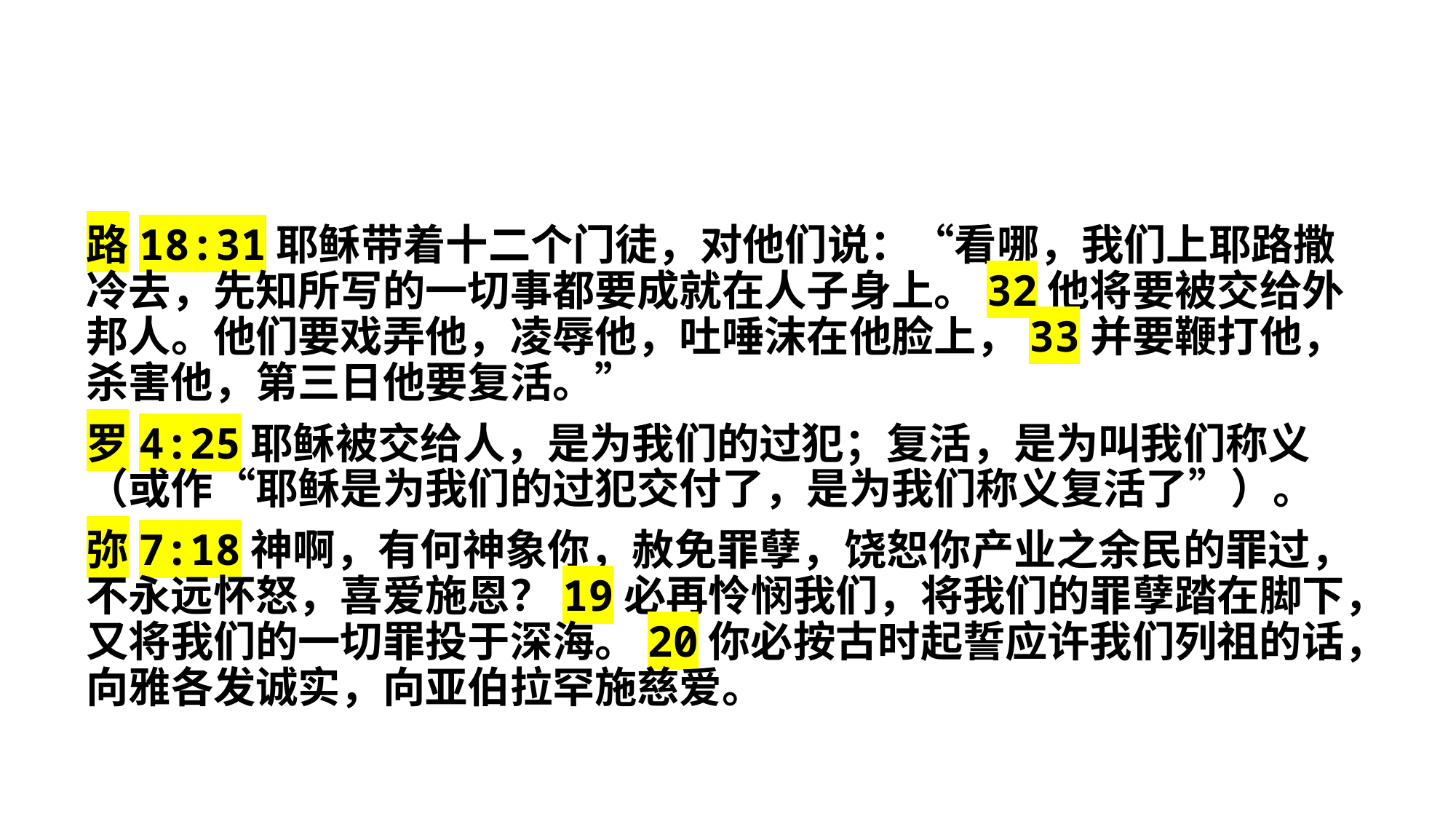

路18:31耶稣带着十二个门徒，对他们说：“看哪，我们上耶路撒冷去，先知所写的一切事都要成就在人子身上。32他将要被交给外邦人。他们要戏弄他，凌辱他，吐唾沫在他脸上，33并要鞭打他，杀害他，第三日他要复活。”
罗4:25耶稣被交给人，是为我们的过犯；复活，是为叫我们称义（或作“耶稣是为我们的过犯交付了，是为我们称义复活了”）。
弥7:18神啊，有何神象你，赦免罪孽，饶恕你产业之余民的罪过，不永远怀怒，喜爱施恩？19必再怜悯我们，将我们的罪孽踏在脚下，又将我们的一切罪投于深海。20你必按古时起誓应许我们列祖的话，向雅各发诚实，向亚伯拉罕施慈爱。